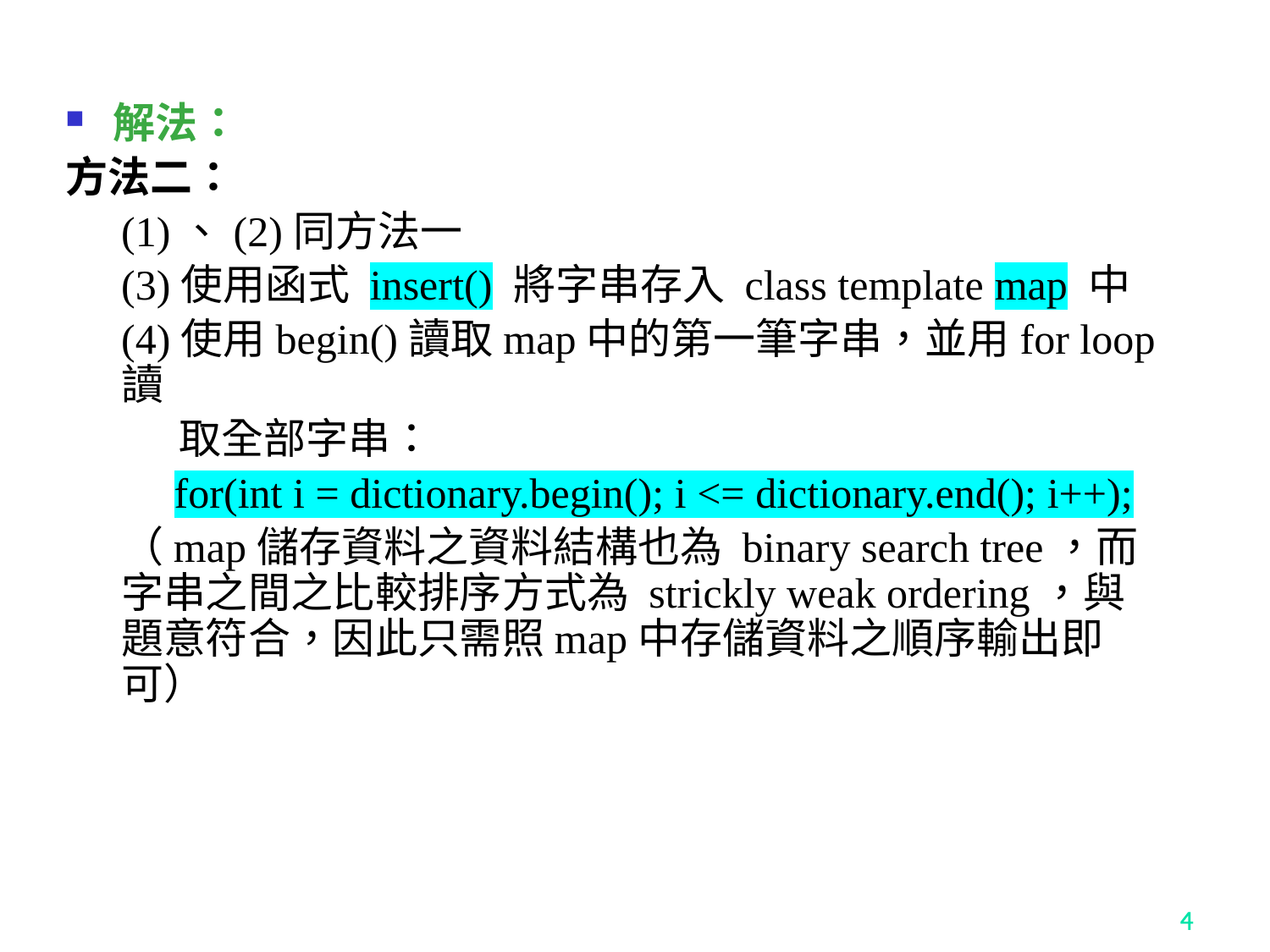

解法：
方法二：
(1)、(2)同方法一
(3)使用函式 insert() 將字串存入 class template map 中
(4)使用begin()讀取map中的第一筆字串，並用for loop 讀
     取全部字串：
     for(int i = dictionary.begin(); i <= dictionary.end(); i++);
（map儲存資料之資料結構也為 binary search tree，而字串之間之比較排序方式為 strickly weak ordering，與題意符合，因此只需照map中存儲資料之順序輸出即可）
4